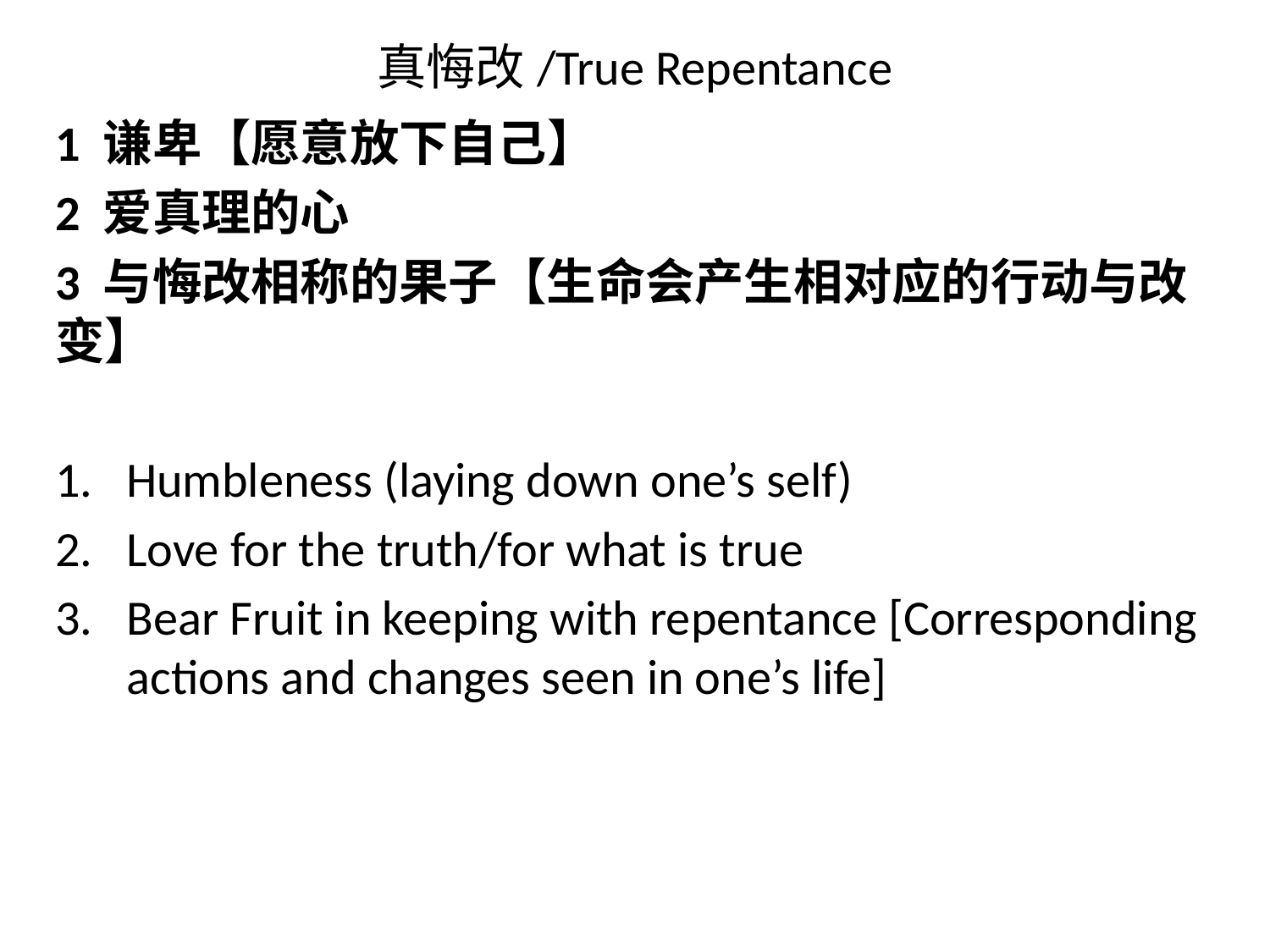

# 真悔改/True Repentance
1 谦卑【愿意放下自己】
2 爱真理的心
3 与悔改相称的果子【生命会产生相对应的行动与改变】

Humbleness (laying down one’s self)
Love for the truth/for what is true
Bear Fruit in keeping with repentance [Corresponding actions and changes seen in one’s life]